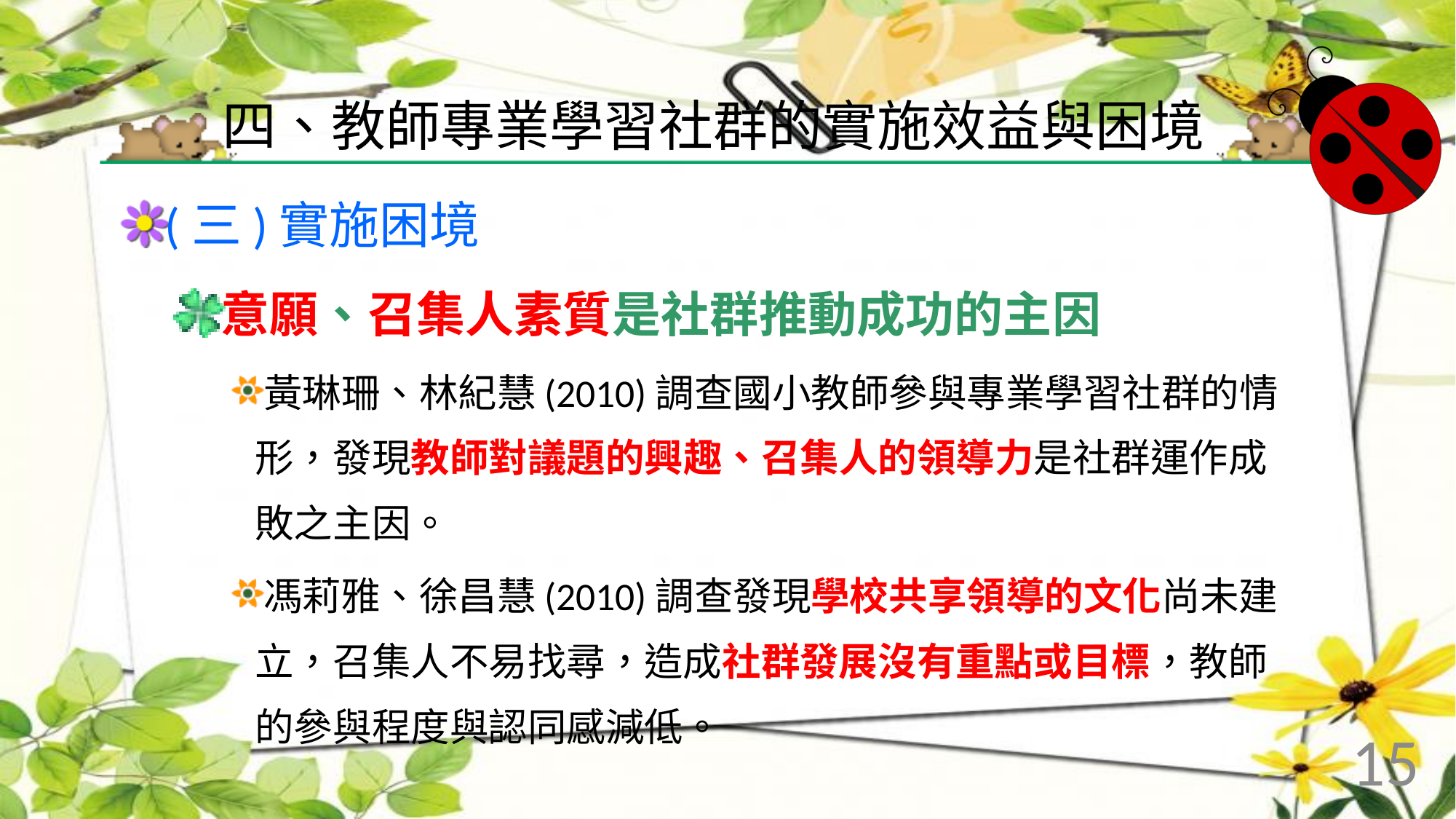

# 四、教師專業學習社群的實施效益與困境
(三)實施困境
意願、召集人素質是社群推動成功的主因
黃琳珊、林紀慧(2010)調查國小教師參與專業學習社群的情形，發現教師對議題的興趣、召集人的領導力是社群運作成敗之主因。
馮莉雅、徐昌慧(2010)調查發現學校共享領導的文化尚未建立，召集人不易找尋，造成社群發展沒有重點或目標，教師的參與程度與認同感減低。

15